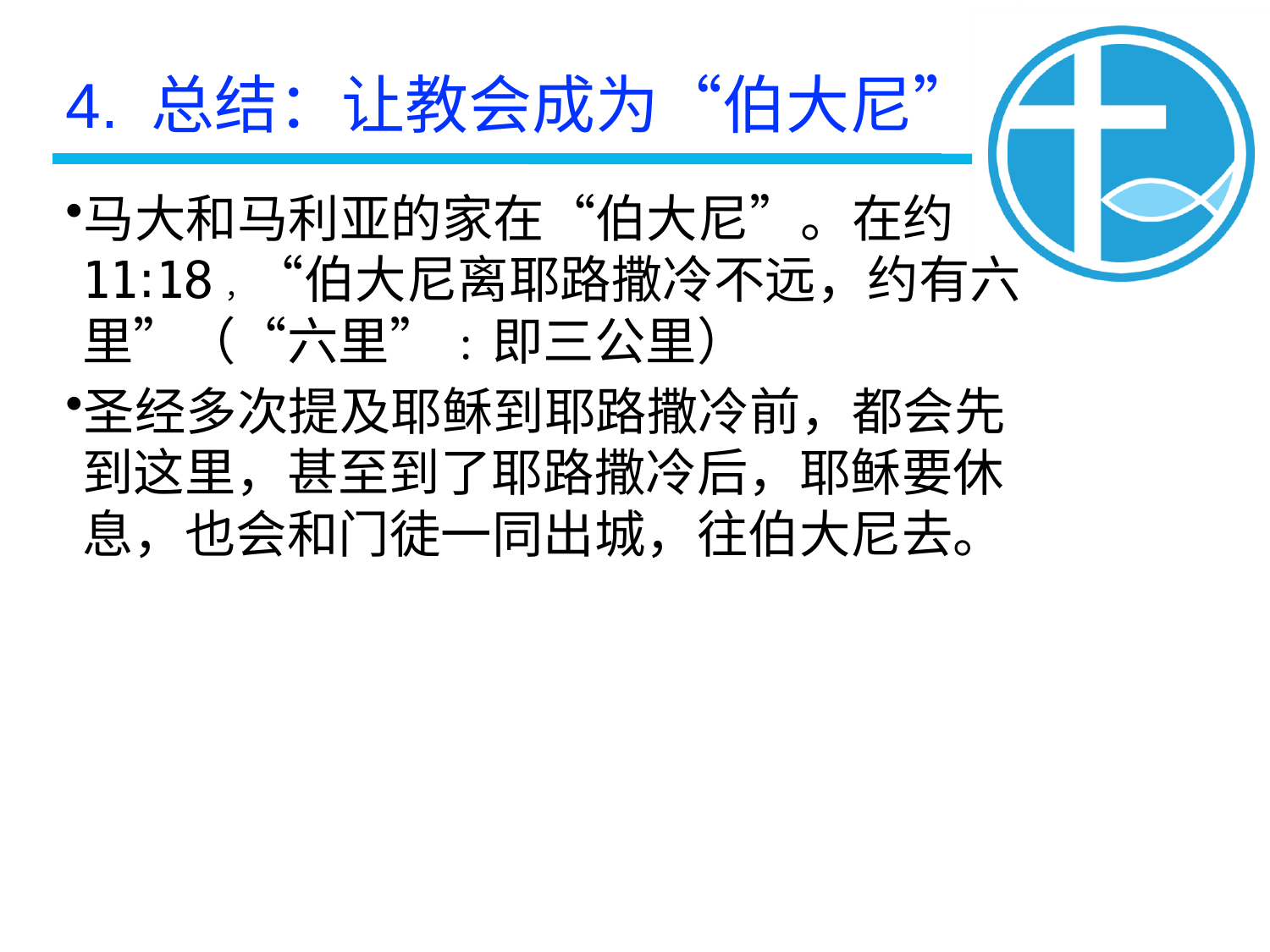

4. 总结：让教会成为“伯大尼”
马大和马利亚的家在“伯大尼”。在约11:18，“伯大尼离耶路撒冷不远，约有六里”（“六里”﹕即三公里）
圣经多次提及耶稣到耶路撒冷前，都会先到这里，甚至到了耶路撒冷后，耶稣要休息，也会和门徒一同出城，往伯大尼去。